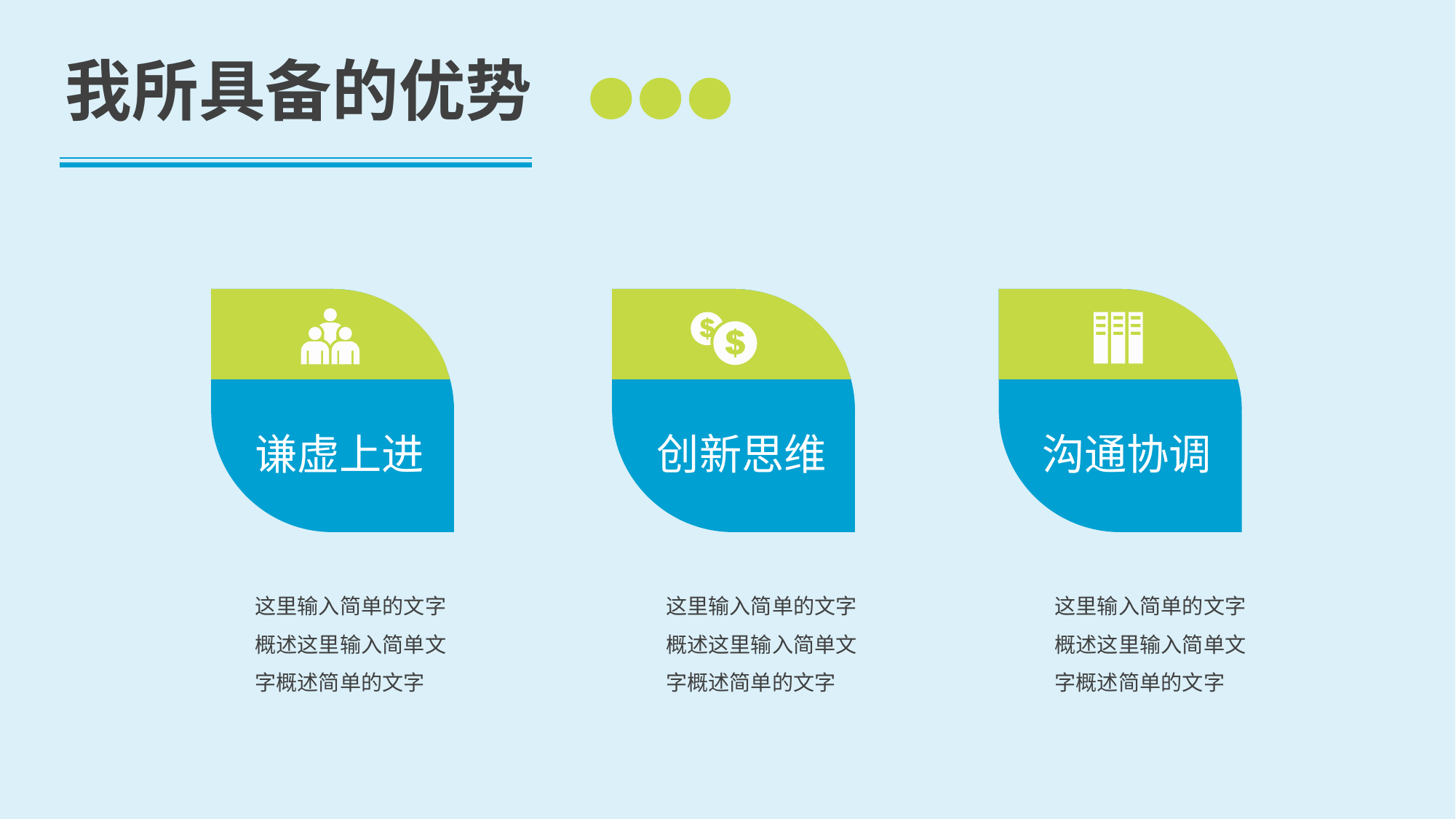

我所具备的优势

谦虚上进

创新思维

沟通协调

这里输入简单的文字概述这里输入简单文字概述简单的文字

这里输入简单的文字概述这里输入简单文字概述简单的文字

这里输入简单的文字概述这里输入简单文字概述简单的文字